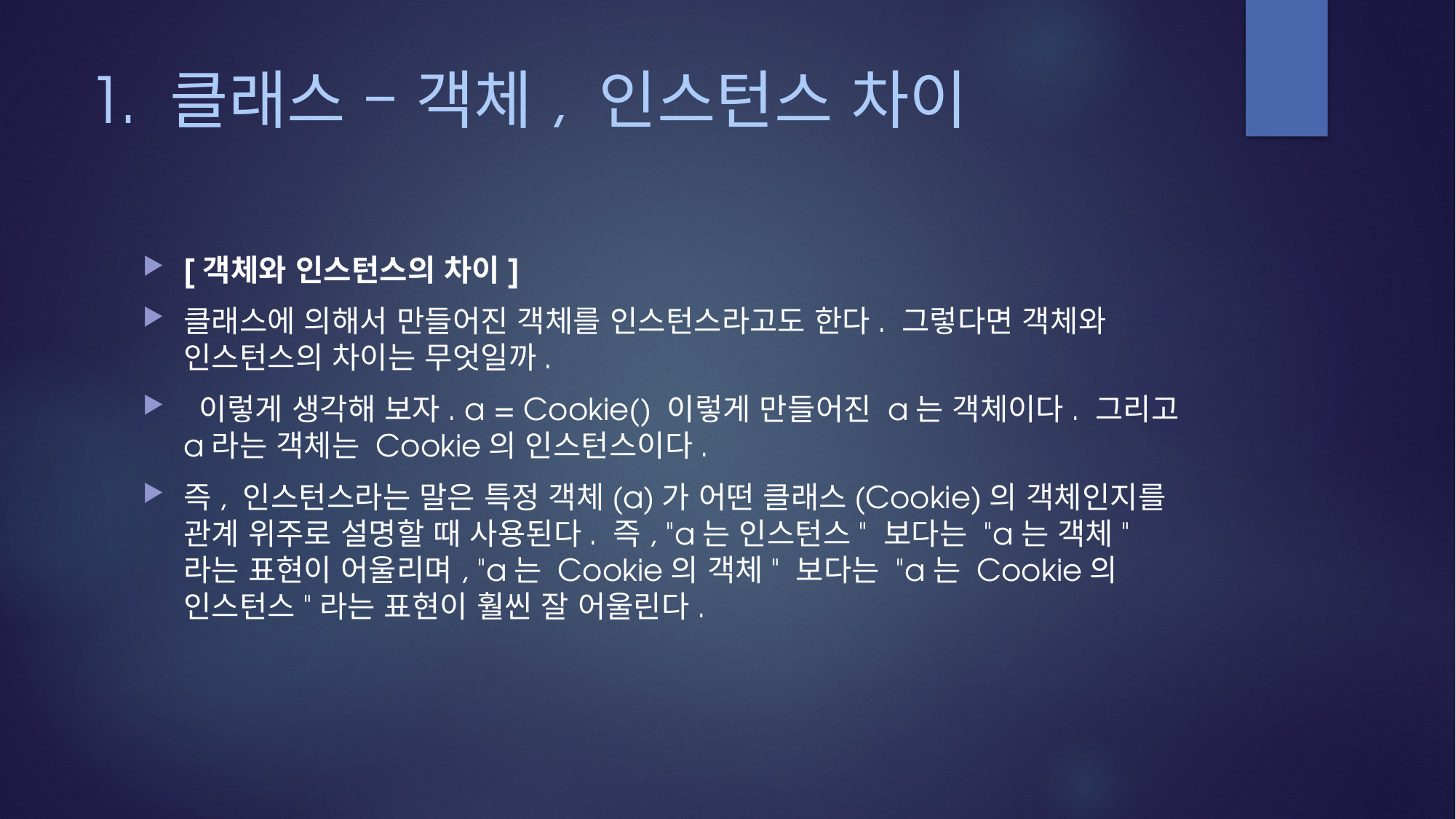

# 1. 클래스 – 객체, 인스턴스 차이
[객체와 인스턴스의 차이]
클래스에 의해서 만들어진 객체를 인스턴스라고도 한다. 그렇다면 객체와 인스턴스의 차이는 무엇일까.
 이렇게 생각해 보자. a = Cookie() 이렇게 만들어진 a는 객체이다. 그리고 a라는 객체는 Cookie의 인스턴스이다.
즉, 인스턴스라는 말은 특정 객체(a)가 어떤 클래스(Cookie)의 객체인지를 관계 위주로 설명할 때 사용된다. 즉, "a는 인스턴스" 보다는 "a는 객체"라는 표현이 어울리며, "a는 Cookie의 객체" 보다는 "a는 Cookie의 인스턴스"라는 표현이 훨씬 잘 어울린다.